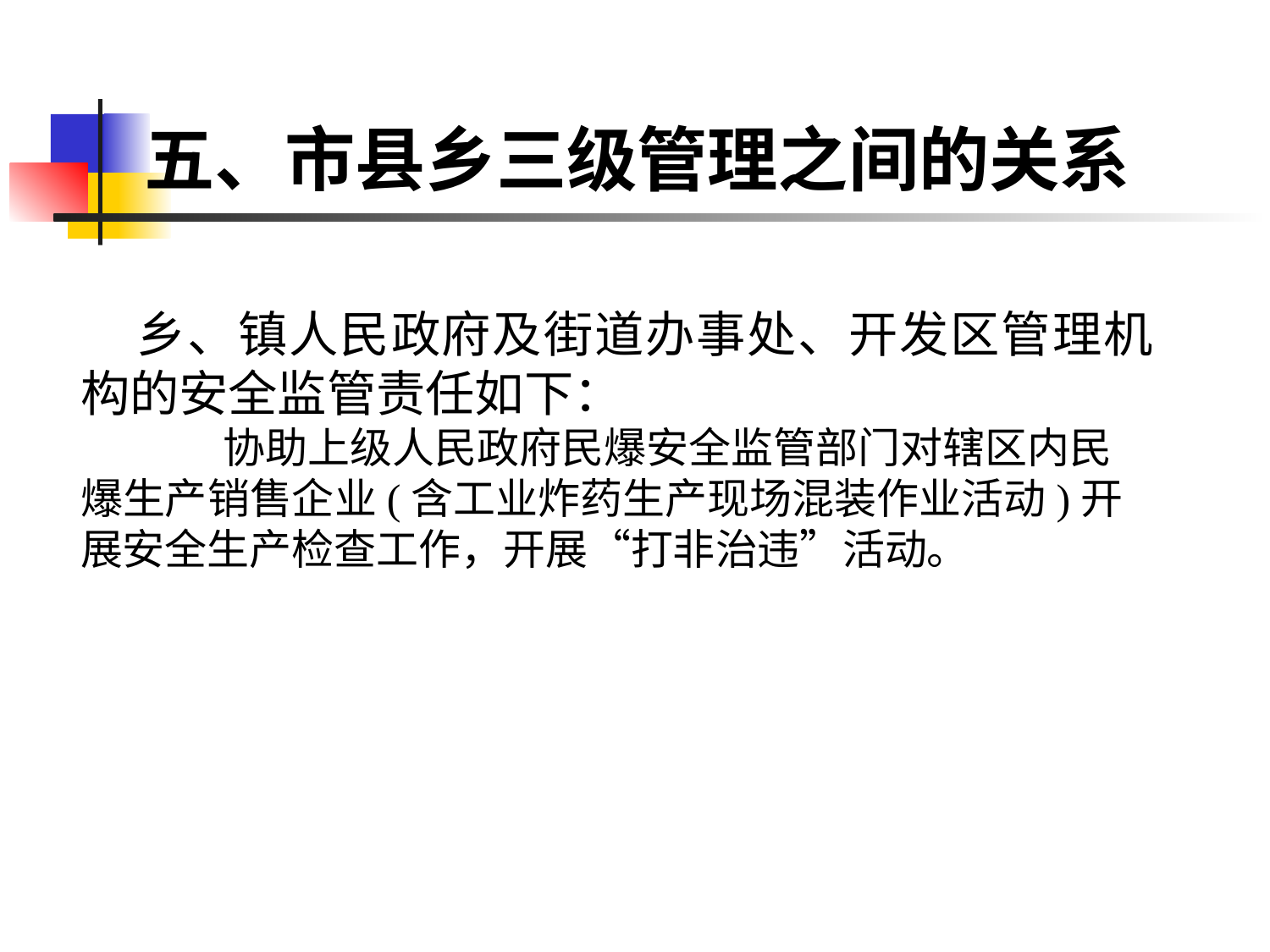

# 五、市县乡三级管理之间的关系

乡、镇人民政府及街道办事处、开发区管理机构的安全监管责任如下：
        协助上级人民政府民爆安全监管部门对辖区内民爆生产销售企业(含工业炸药生产现场混装作业活动)开展安全生产检查工作，开展“打非治违”活动。